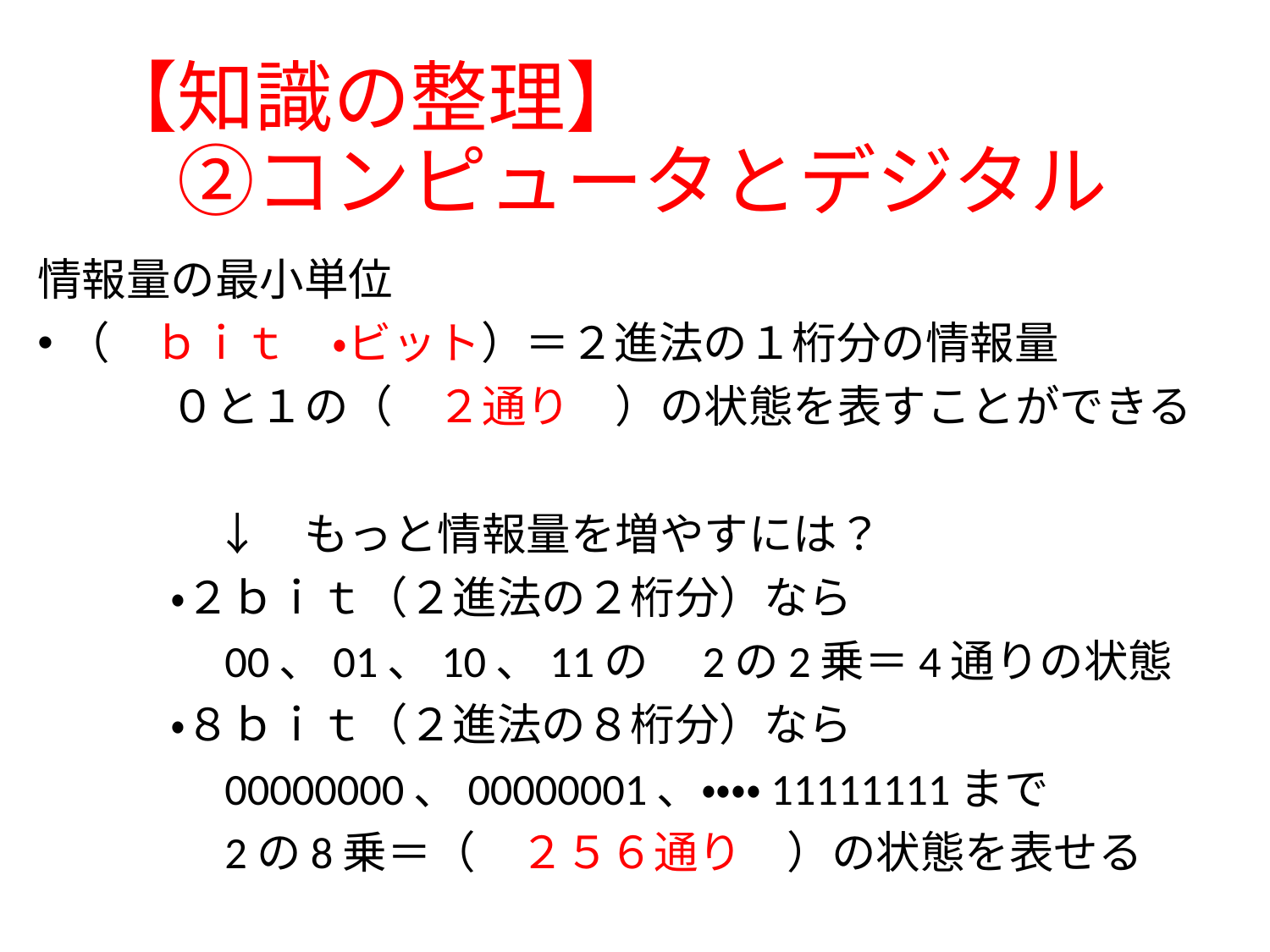

# 【知識の整理】 　②コンピュータとデジタル
情報量の最小単位
（　ｂｉｔ　・ビット）＝２進法の１桁分の情報量
　　　０と１の（　２通り　）の状態を表すことができる

　　　　↓　もっと情報量を増やすには？
　　　・２ｂｉｔ（２進法の２桁分）なら
　　　　00、01、10、11の　2の2乗＝4通りの状態
　　　・８ｂｉｔ（２進法の８桁分）なら
　　　　00000000、00000001、・・・・11111111まで
　　　　2の8乗＝（　２５６通り　）の状態を表せる